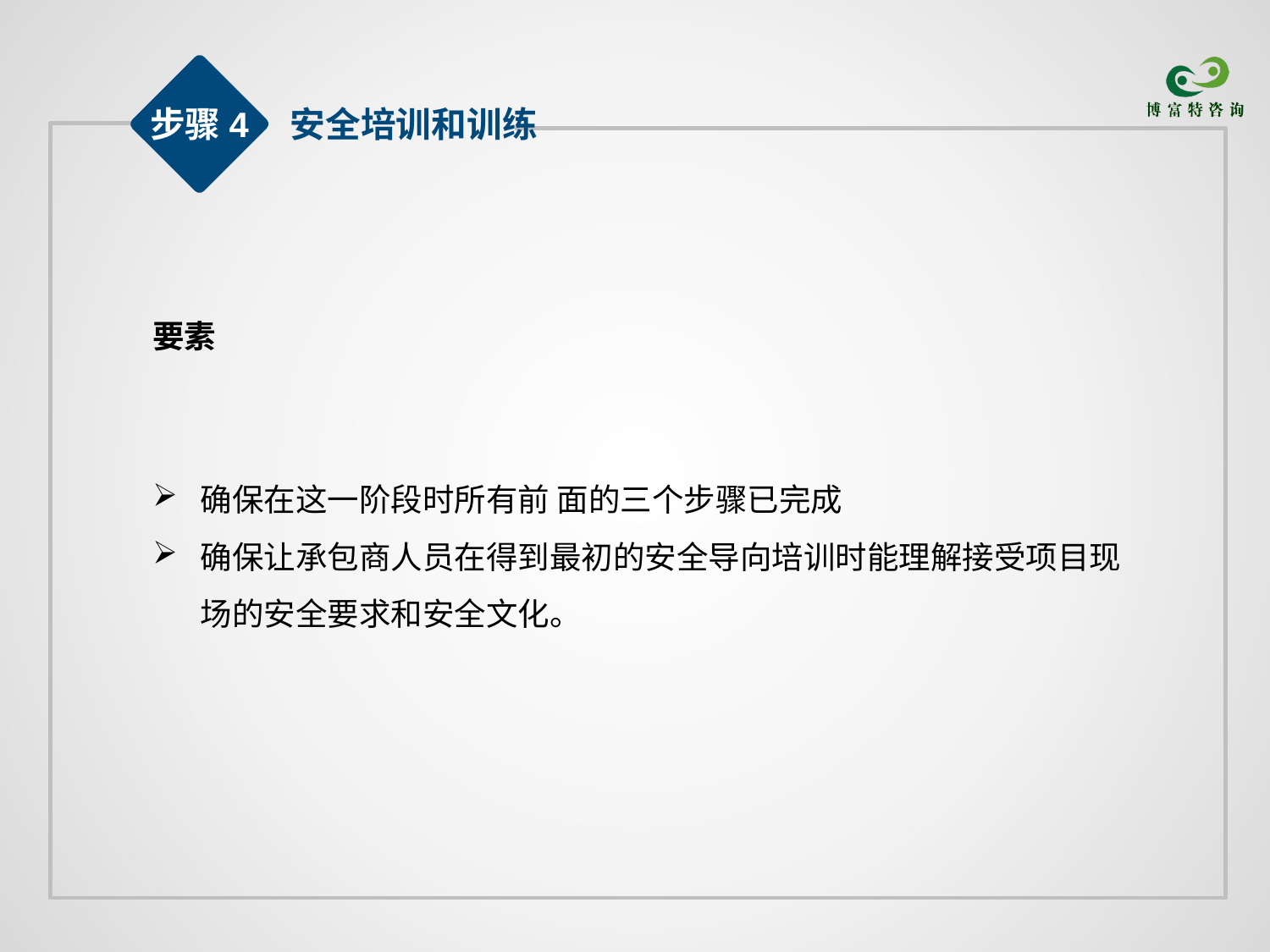

步骤4
安全培训和训练

要素
确保在这一阶段时所有前 面的三个步骤已完成
确保让承包商人员在得到最初的安全导向培训时能理解接受项目现场的安全要求和安全文化。